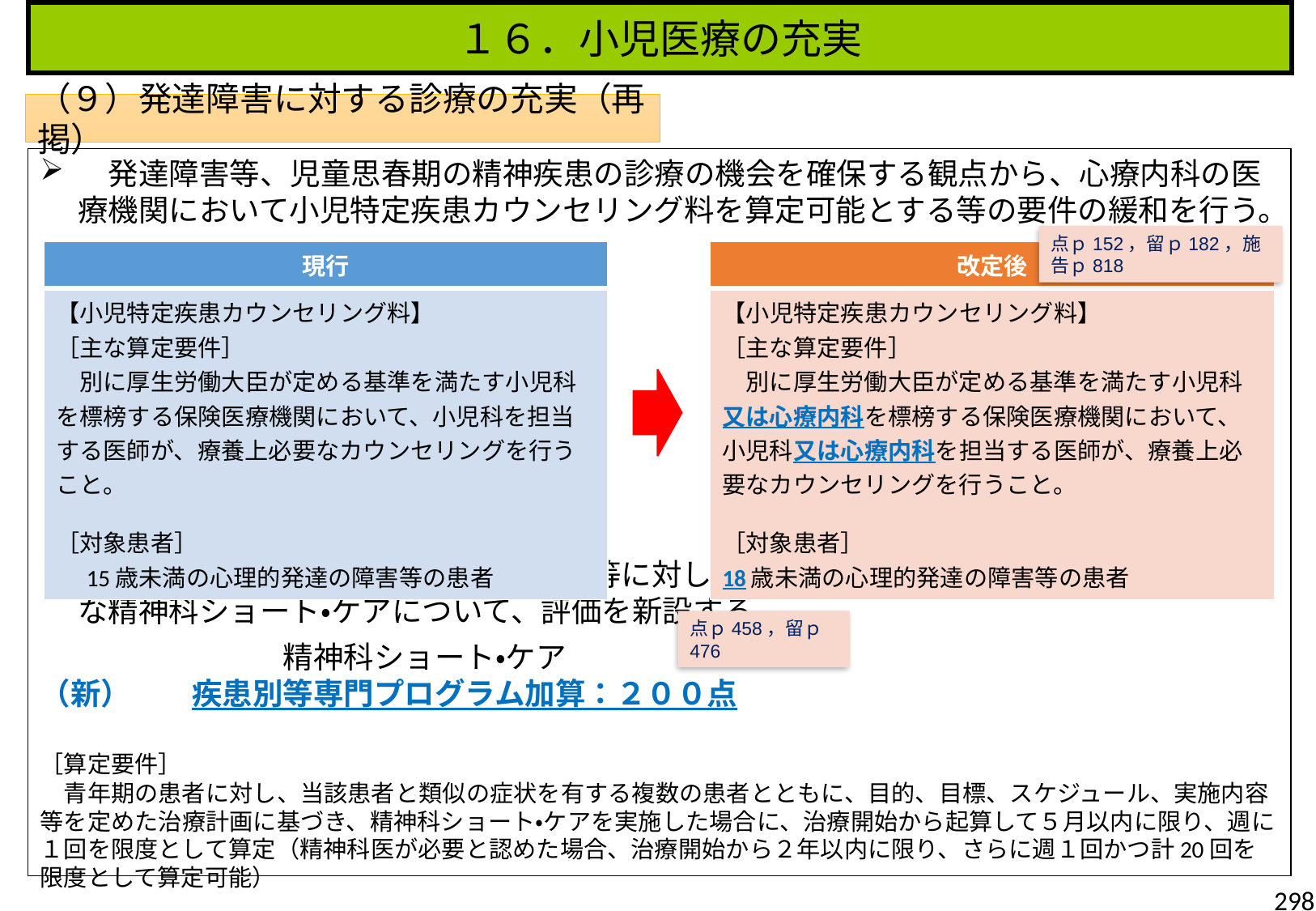

１６．小児医療の充実
（９）発達障害に対する診療の充実（再掲）
　発達障害等、児童思春期の精神疾患の診療の機会を確保する観点から、心療内科の医療機関において小児特定疾患カウンセリング料を算定可能とする等の要件の緩和を行う。

　青年期の自閉症スペクトラムの患者等に対し、一定期間、計画的に実施される専門的な精神科ショート・ケアについて、評価を新設する。
		精神科ショート・ケア
（新）	　疾患別等専門プログラム加算：２００点

［算定要件］
　青年期の患者に対し、当該患者と類似の症状を有する複数の患者とともに、目的、目標、スケジュール、実施内容等を定めた治療計画に基づき、精神科ショート・ケアを実施した場合に、治療開始から起算して５月以内に限り、週に１回を限度として算定（精神科医が必要と認めた場合、治療開始から２年以内に限り、さらに週１回かつ計20回を限度として算定可能）

点ｐ152，留ｐ182，施告ｐ818
| 現行 |
| --- |
| 【小児特定疾患カウンセリング料】 ［主な算定要件］ 　別に厚生労働大臣が定める基準を満たす小児科を標榜する保険医療機関において、小児科を担当する医師が、療養上必要なカウンセリングを行うこと。 ［対象患者］ 　15歳未満の心理的発達の障害等の患者 |
| 改定後 |
| --- |
| 【小児特定疾患カウンセリング料】 ［主な算定要件］ 　別に厚生労働大臣が定める基準を満たす小児科又は心療内科を標榜する保険医療機関において、小児科又は心療内科を担当する医師が、療養上必要なカウンセリングを行うこと。 ［対象患者］ 18歳未満の心理的発達の障害等の患者 |

点ｐ458，留ｐ476
298